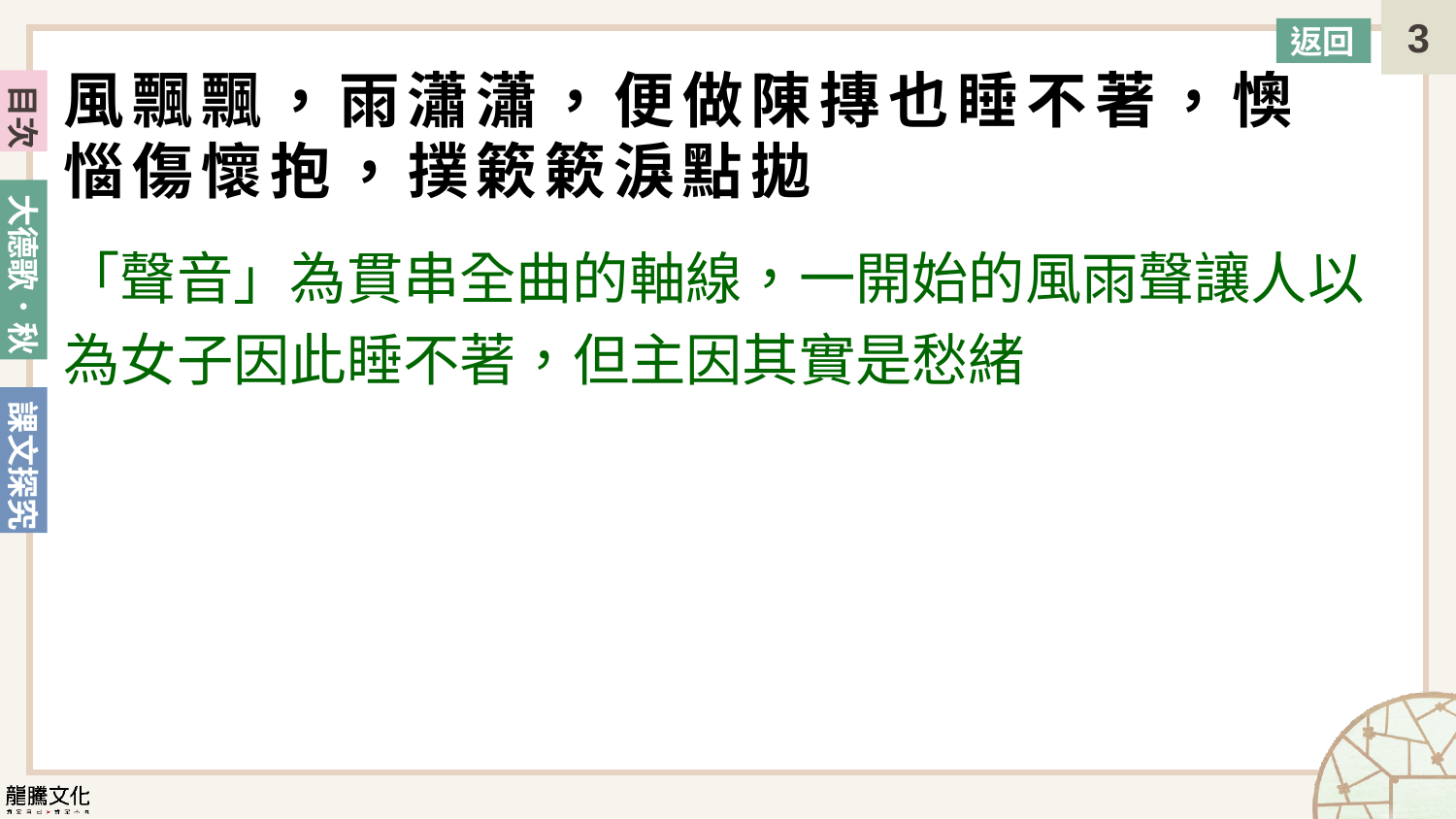

返回
風飄飄，雨瀟瀟，便做陳摶也睡不著，懊
惱傷懷抱，撲簌簌淚點拋
「聲音」為貫串全曲的軸線，一開始的風雨聲讓人以為女子因此睡不著，但主因其實是愁緒